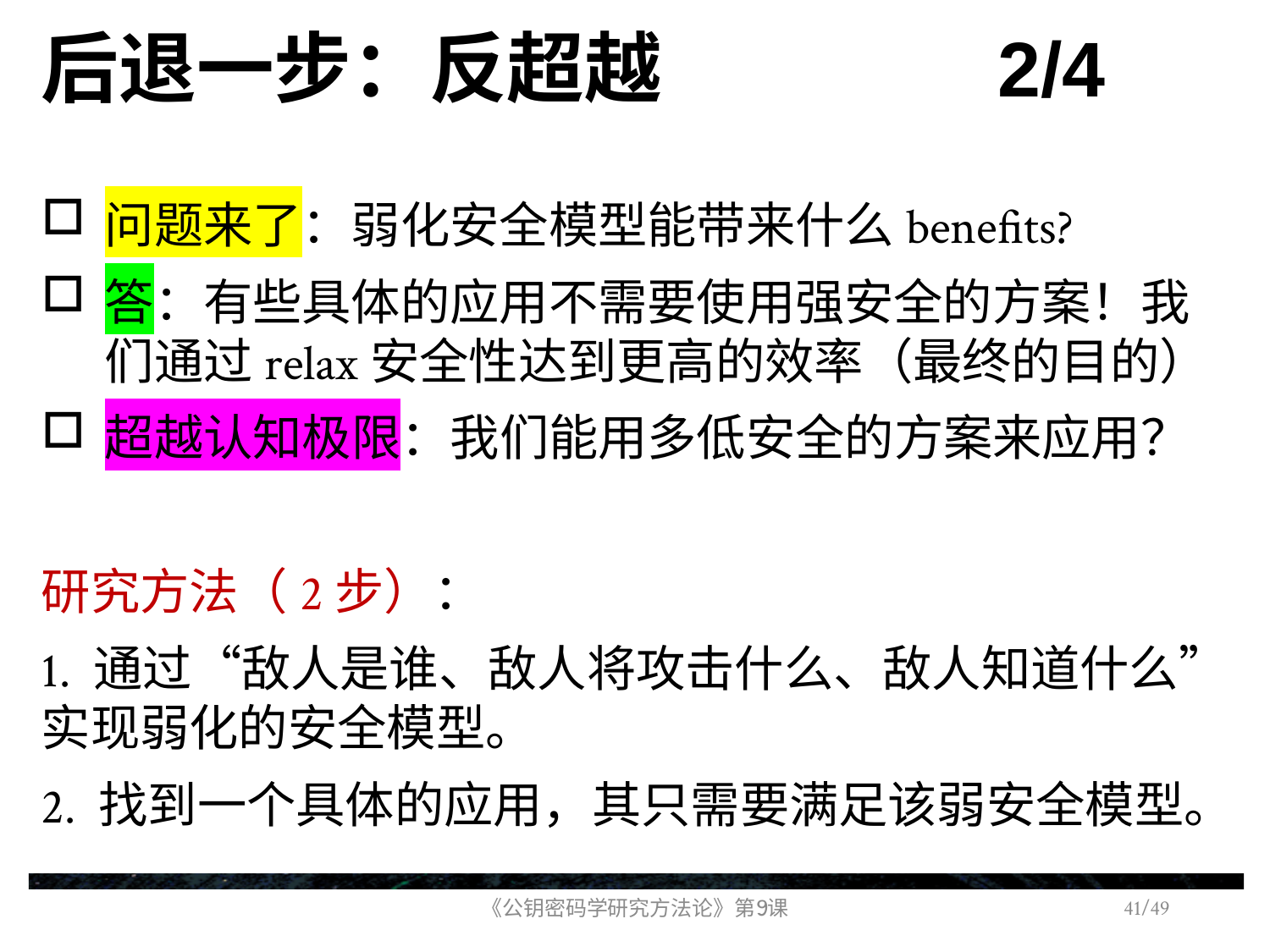

# 后退一步：反超越                  2/4
问题来了：弱化安全模型能带来什么benefits?
答：有些具体的应用不需要使用强安全的方案！我们通过relax安全性达到更高的效率（最终的目的）
超越认知极限：我们能用多低安全的方案来应用？

研究方法（2步）：
1. 通过“敌人是谁、敌人将攻击什么、敌人知道什么”实现弱化的安全模型。
2. 找到一个具体的应用，其只需要满足该弱安全模型。

《公钥密码学研究方法论》第9课
41/49